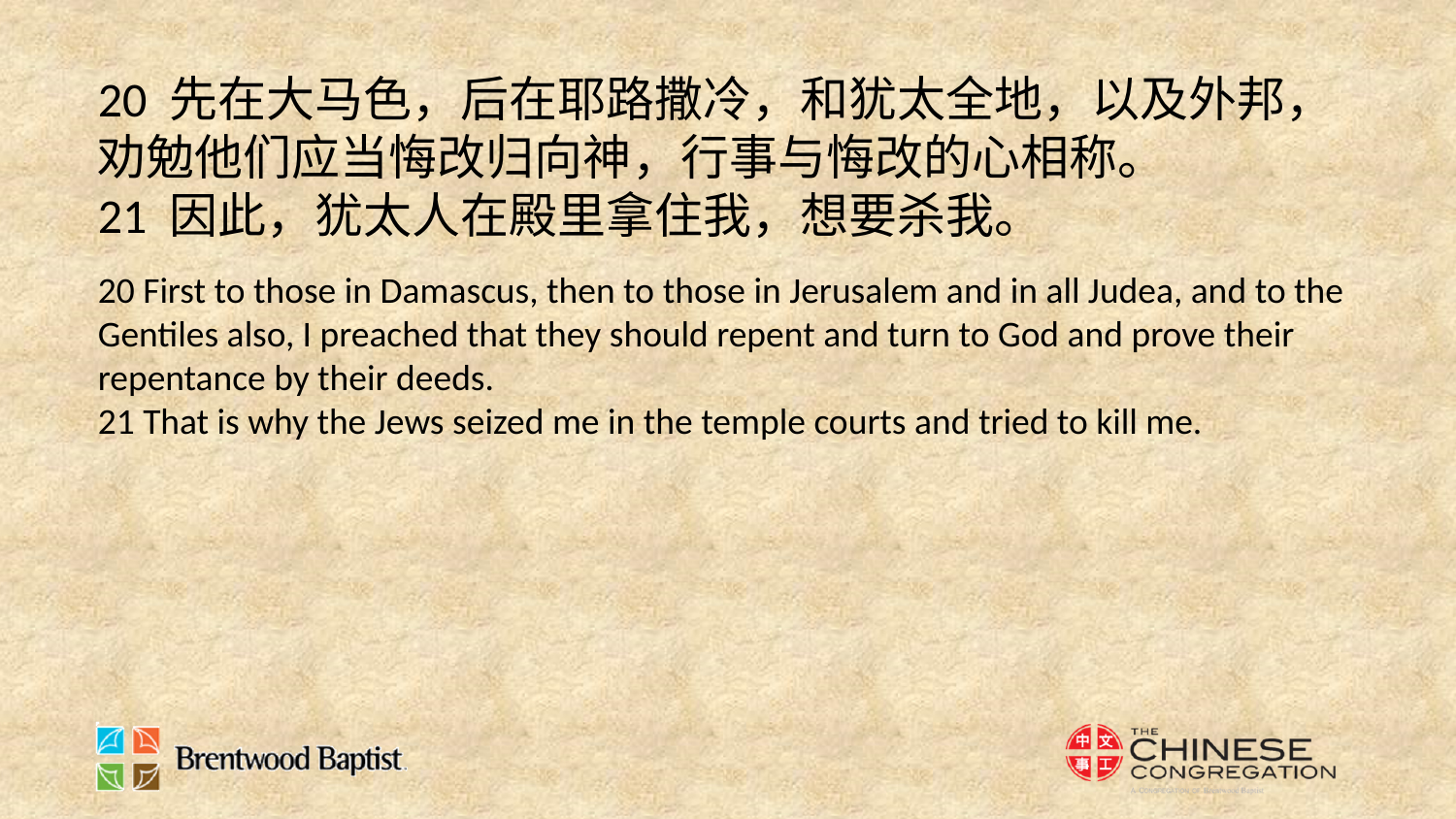

20 先在大马色，后在耶路撒冷，和犹太全地，以及外邦，劝勉他们应当悔改归向神，行事与悔改的心相称。
21 因此，犹太人在殿里拿住我，想要杀我。

20 First to those in Damascus, then to those in Jerusalem and in all Judea, and to the Gentiles also, I preached that they should repent and turn to God and prove their repentance by their deeds.
21 That is why the Jews seized me in the temple courts and tried to kill me.